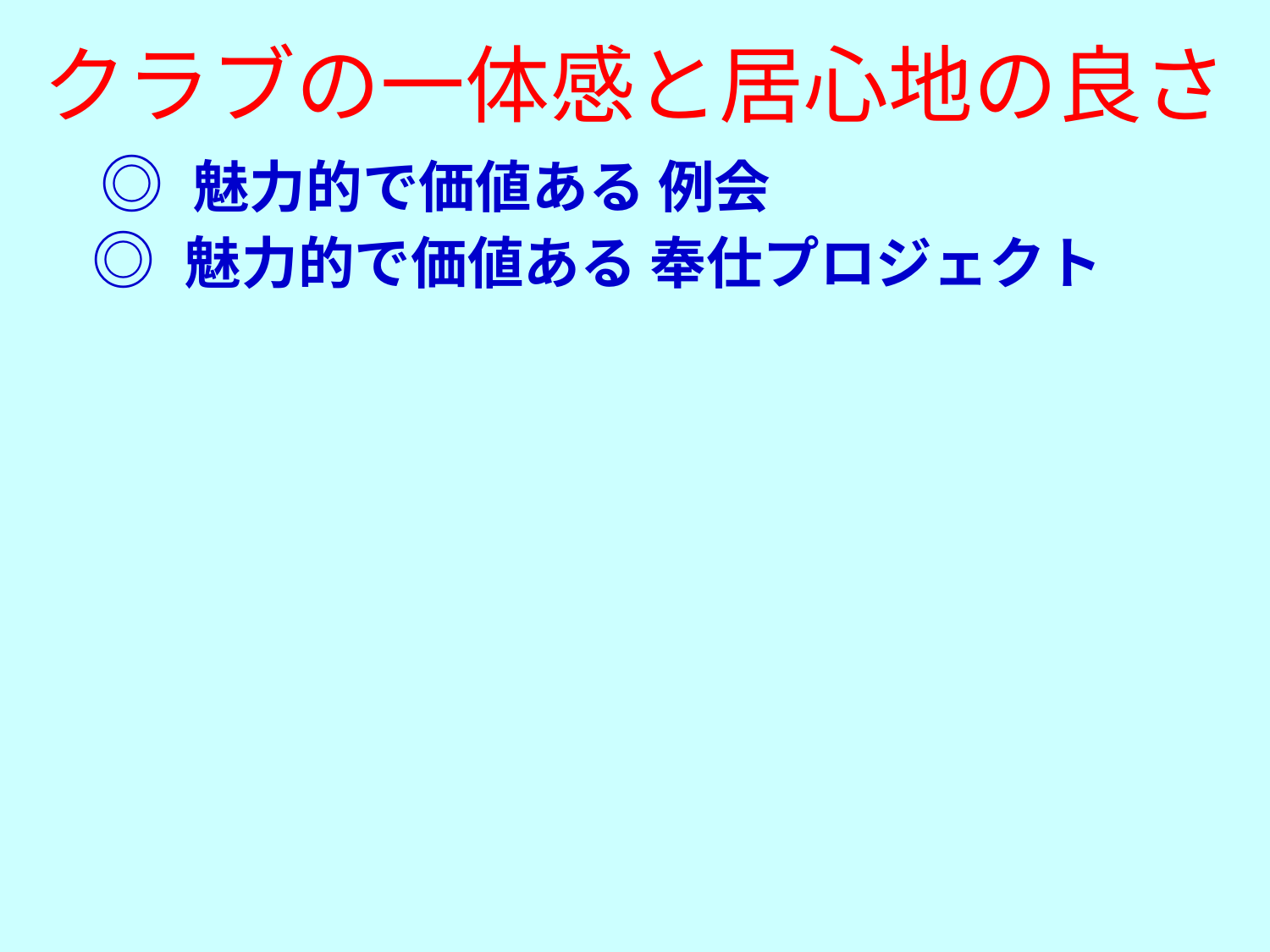

クラブの一体感と居心地の良さ
    ◎ 魅力的で価値ある 例会
   ◎ 魅力的で価値ある 奉仕プロジェクト